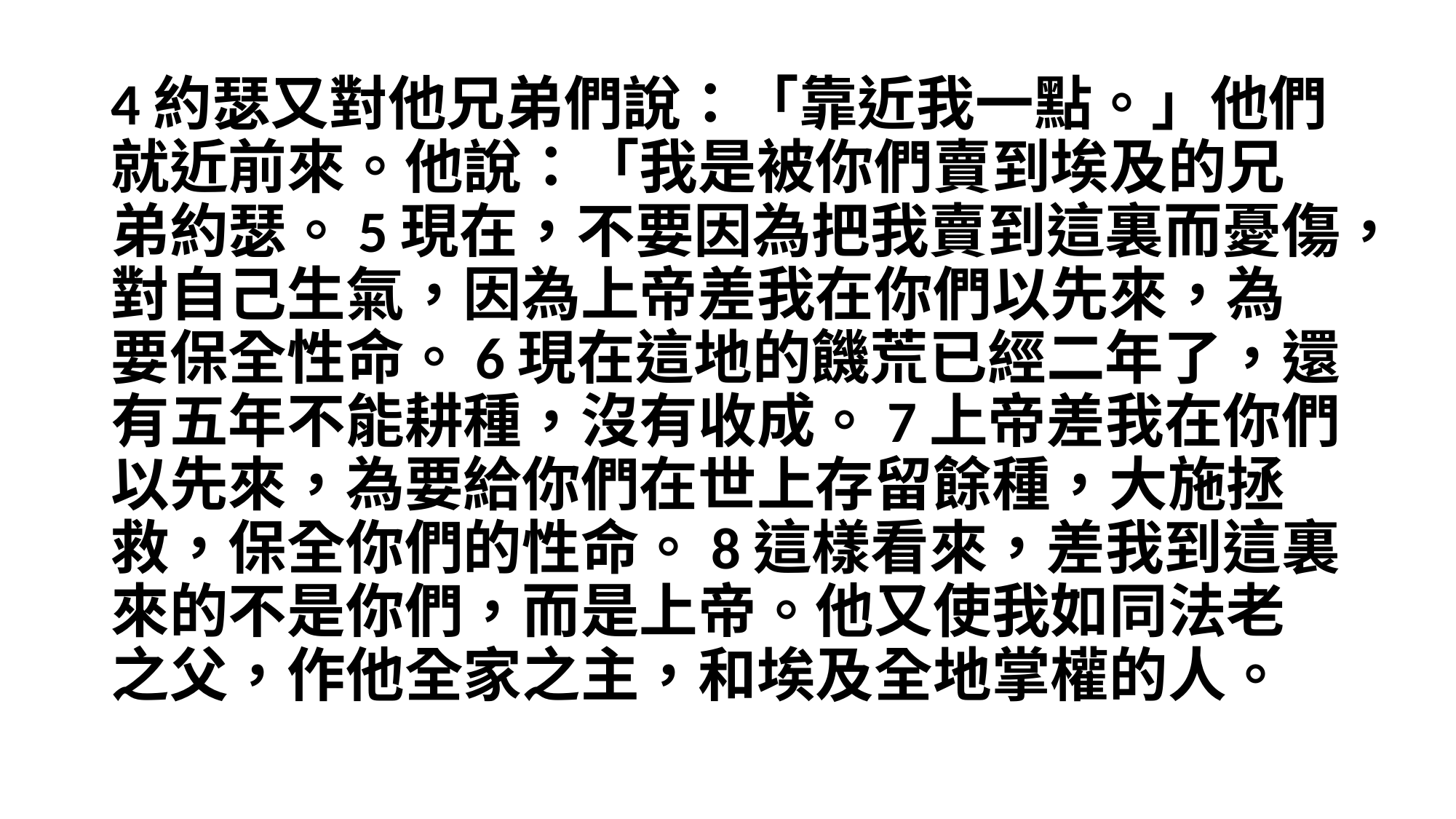

#
4約瑟又對他兄弟們說：「靠近我一點。」他們就近前來。他說：「我是被你們賣到埃及的兄弟約瑟。5現在，不要因為把我賣到這裏而憂傷，對自己生氣，因為上帝差我在你們以先來，為要保全性命。6現在這地的饑荒已經二年了，還有五年不能耕種，沒有收成。7上帝差我在你們以先來，為要給你們在世上存留餘種，大施拯救，保全你們的性命。8這樣看來，差我到這裏來的不是你們，而是上帝。他又使我如同法老之父，作他全家之主，和埃及全地掌權的人。